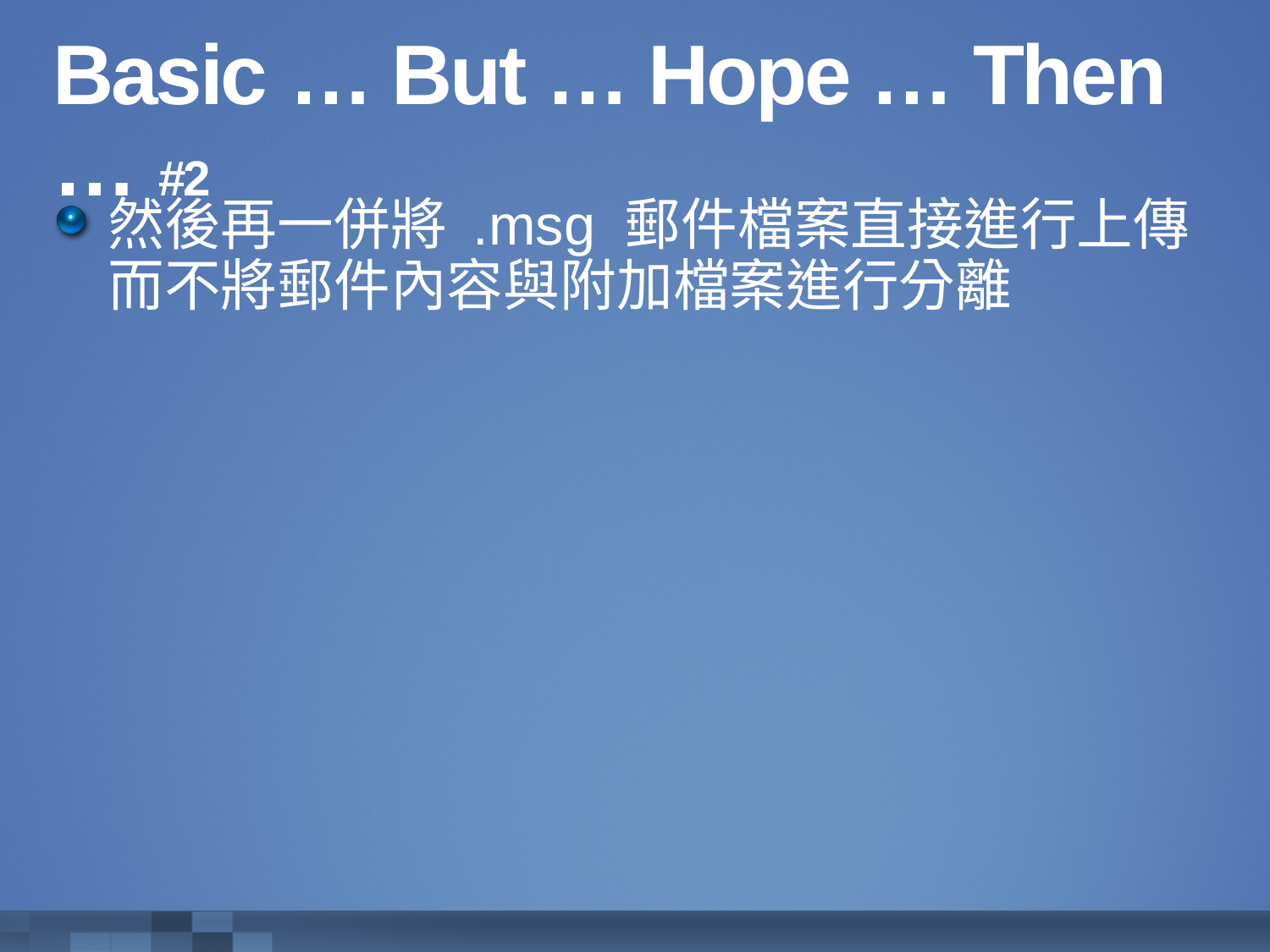

# Basic … But … Hope … Then … #2
然後再一併將 .msg 郵件檔案直接進行上傳而不將郵件內容與附加檔案進行分離